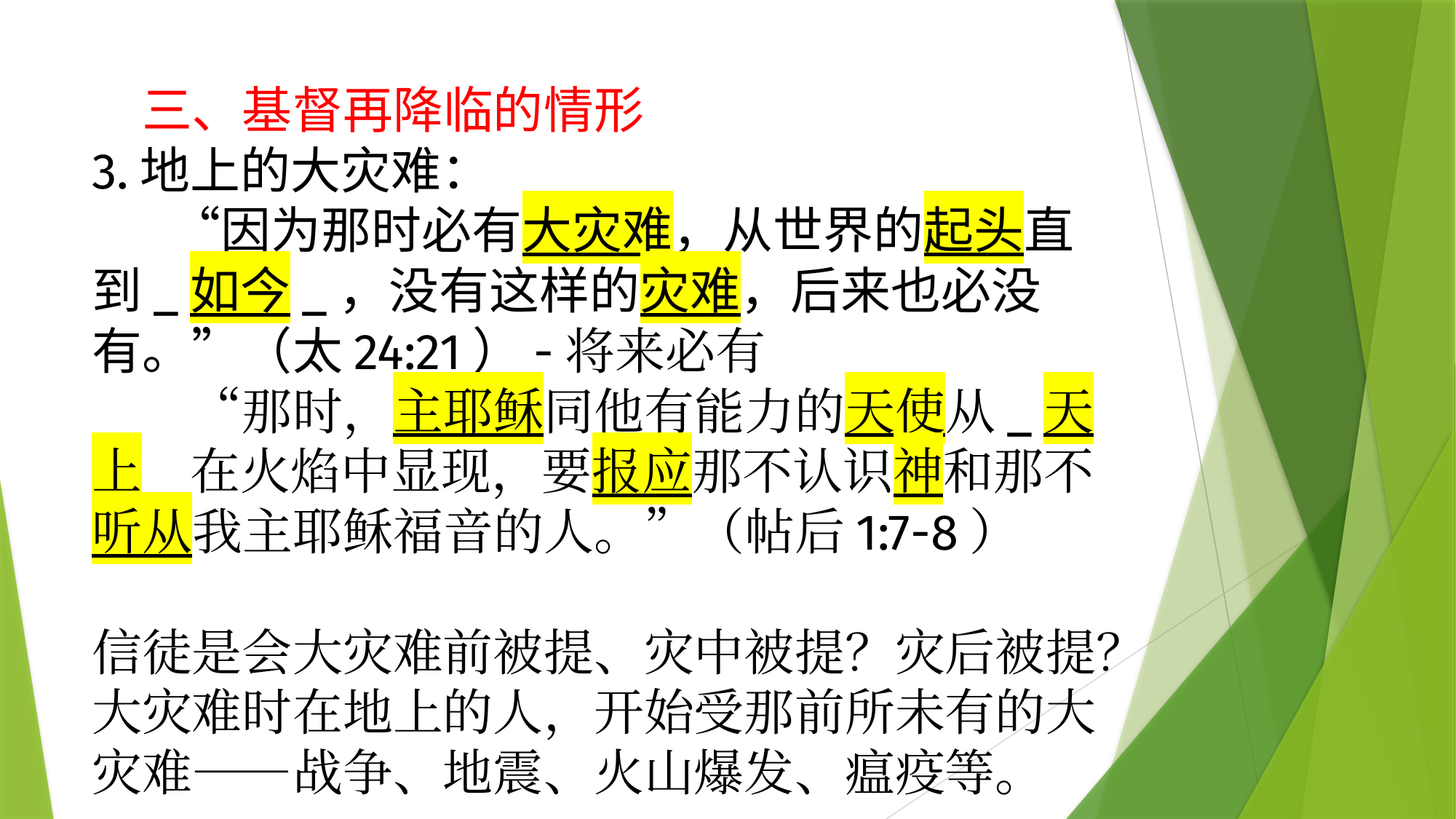

# 三、基督再降临的情形 3.地上的大灾难： “因为那时必有大灾难，从世界的起头直到_如今_，没有这样的灾难，后来也必没有。”（太24:21）-将来必有 　　“那时，主耶稣同他有能力的天使从_天上_在火焰中显现，要报应那不认识神和那不听从我主耶稣福音的人。”（帖后1:7-8） 　　 信徒是会大灾难前被提、灾中被提？灾后被提？大灾难时在地上的人，开始受那前所未有的大灾难——战争、地震、火山爆发、瘟疫等。